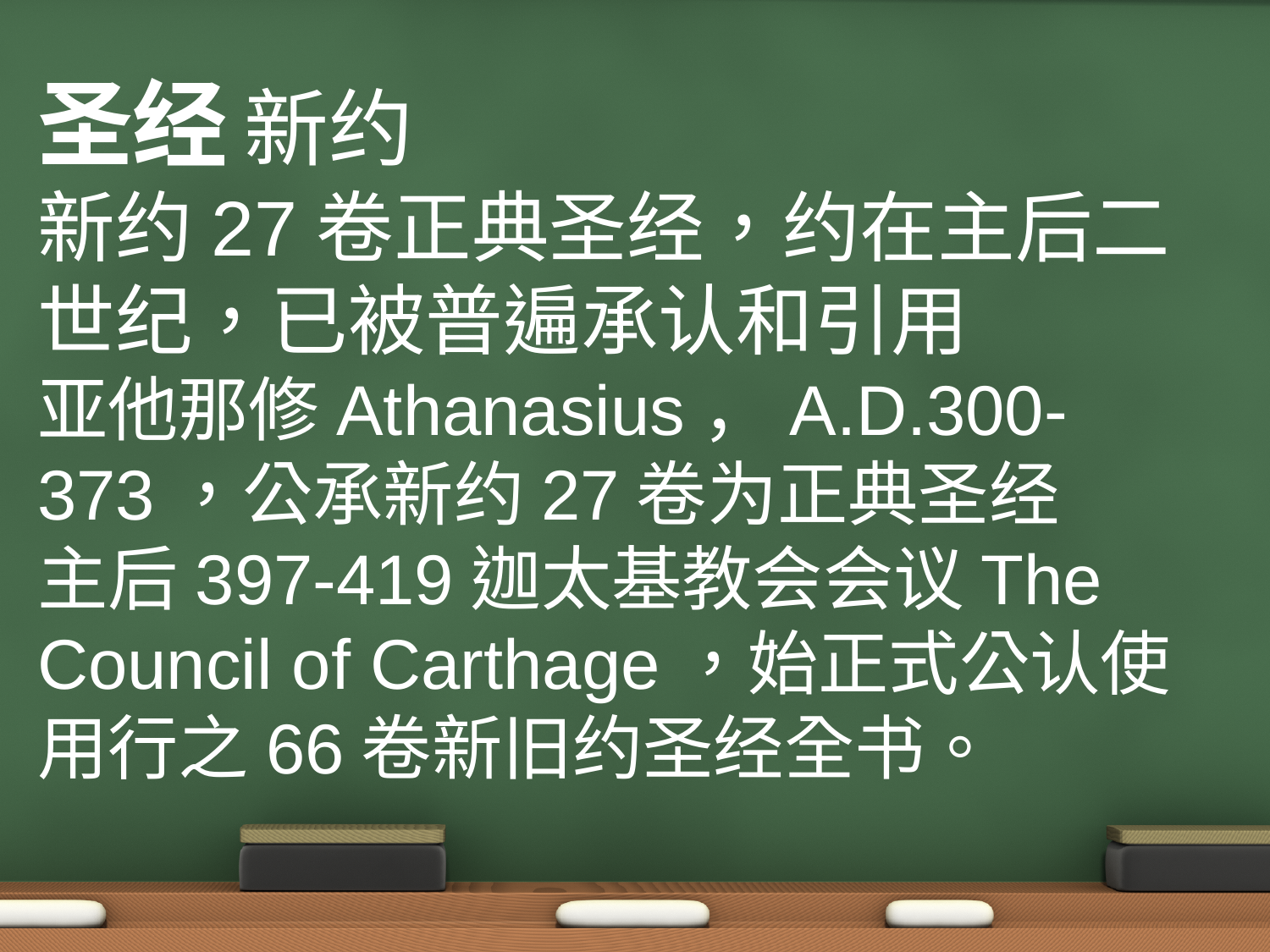

圣经 新约
新约27卷正典圣经，约在主后二世纪，已被普遍承认和引用
亚他那修Athanasius，A.D.300-373，公承新约27卷为正典圣经
主后397-419迦太基教会会议The Council of Carthage，始正式公认使用行之66卷新旧约圣经全书。